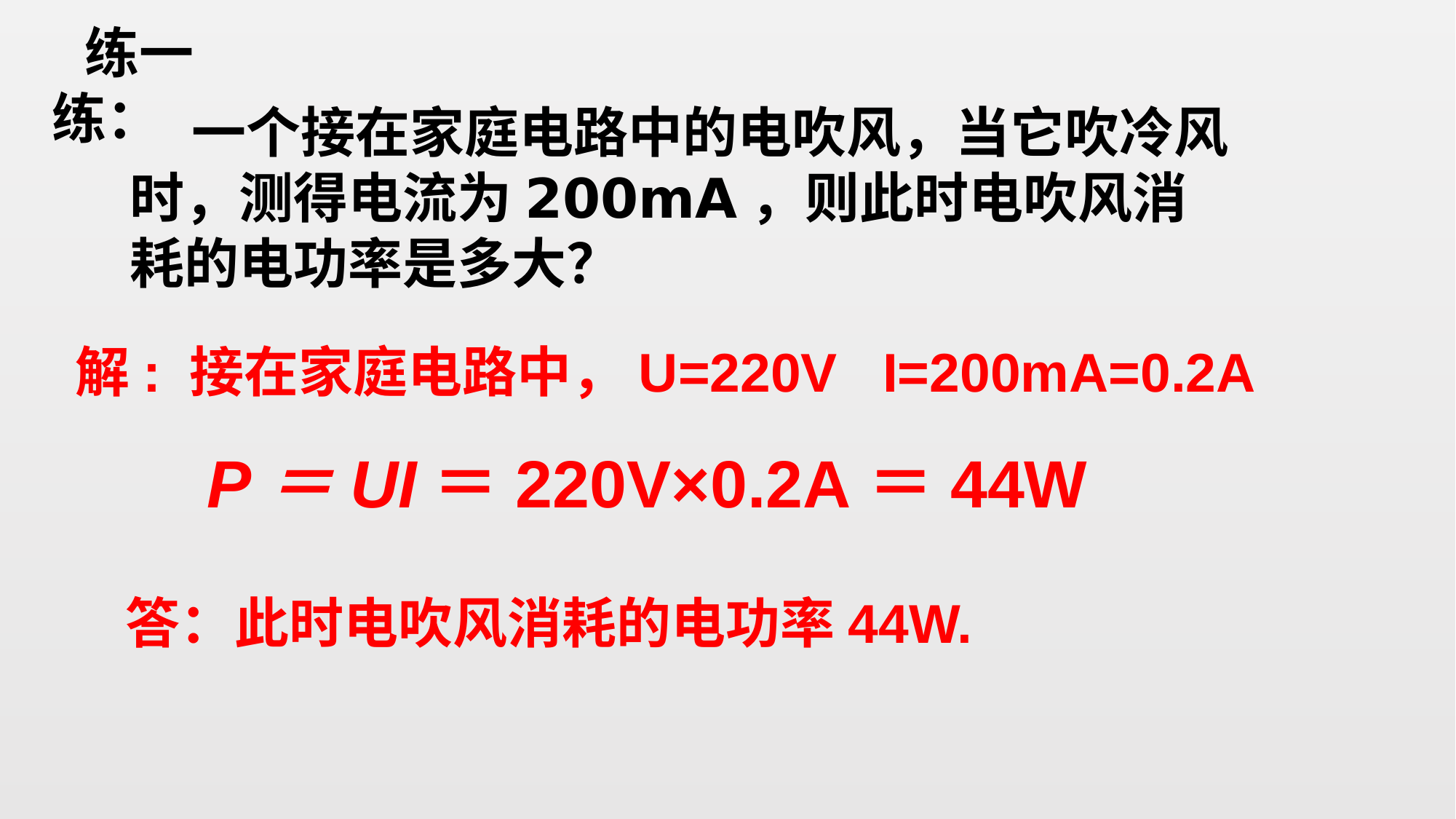

练一练：
    一个接在家庭电路中的电吹风，当它吹冷风时，测得电流为200mA，则此时电吹风消耗的电功率是多大？
解: 接在家庭电路中，U=220V   I=200mA=0.2A
P＝UI＝220V×0.2A＝44W
答：此时电吹风消耗的电功率44W.